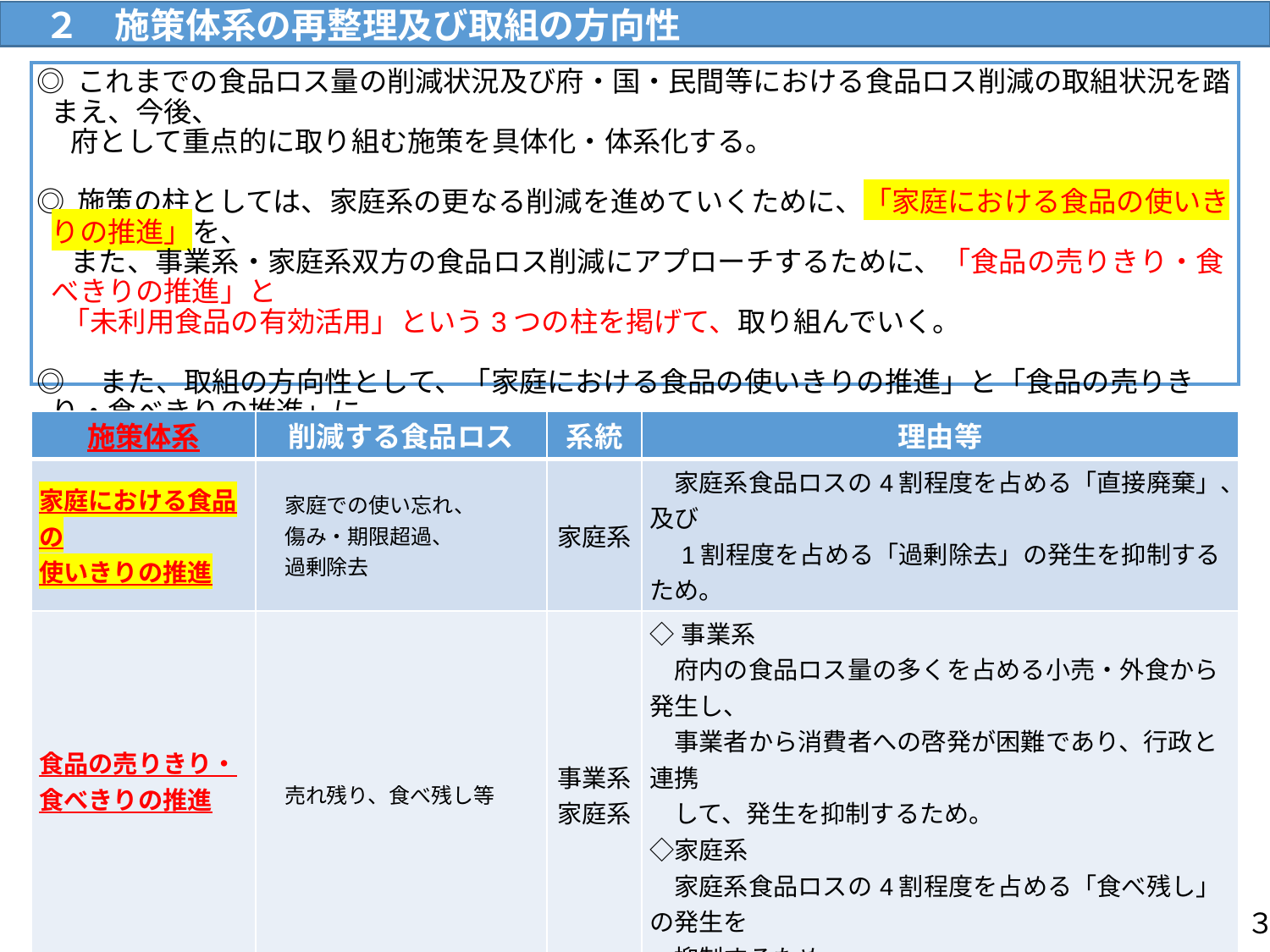

２　施策体系の再整理及び取組の方向性
◎ これまでの食品ロス量の削減状況及び府・国・民間等における食品ロス削減の取組状況を踏まえ、今後、
　 府として重点的に取り組む施策を具体化・体系化する。

◎ 施策の柱としては、家庭系の更なる削減を進めていくために、「家庭における食品の使いきりの推進」を、
　 また、事業系・家庭系双方の食品ロス削減にアプローチするために、「食品の売りきり・食べきりの推進」と
   「未利用食品の有効活用」という3つの柱を掲げて、取り組んでいく。

◎　また、取組の方向性として、「家庭における食品の使いきりの推進」と「食品の売りきり・食べきりの推進」に
   よる食品ロスの発生抑制を行い、それでもなお、発生する食品ロスについては、「未利用食品の有効活用」
   を行うことで、更なる削減を進めていく。

| 施策体系 | 削減する食品ロス | 系統 | 理由等 |
| --- | --- | --- | --- |
| 家庭における食品の 使いきりの推進 | 家庭での使い忘れ、 　傷み・期限超過、 　過剰除去 | 家庭系 | 家庭系食品ロスの4割程度を占める「直接廃棄」、及び 　1割程度を占める「過剰除去」の発生を抑制するため。 |
| 食品の売りきり・ 食べきりの推進 | 売れ残り、食べ残し等 | 事業系 家庭系 | ◇事業系 　府内の食品ロス量の多くを占める小売・外食から発生し、　 　事業者から消費者への啓発が困難であり、行政と連携 　して、発生を抑制するため。 ◇家庭系 　家庭系食品ロスの4割程度を占める「食べ残し」の発生を 　抑制するため。 |
| 未利用食品の 有効活用 | ◇家庭 　　買いすぎ・使い忘れ ◇事業者 　　製造段階での端材、製造・ 　　卸・小売りでのミス・パッケージ 　　破損・販売期限切れなどに 　　よる返品や廃棄 | 事業系 家庭系 | 発生抑制できなかった食品ロスを、家庭・事業者双方で 活用することができるため。また、府内でも、食品の寄附などの取組が拡大しつつあるため。 |
３